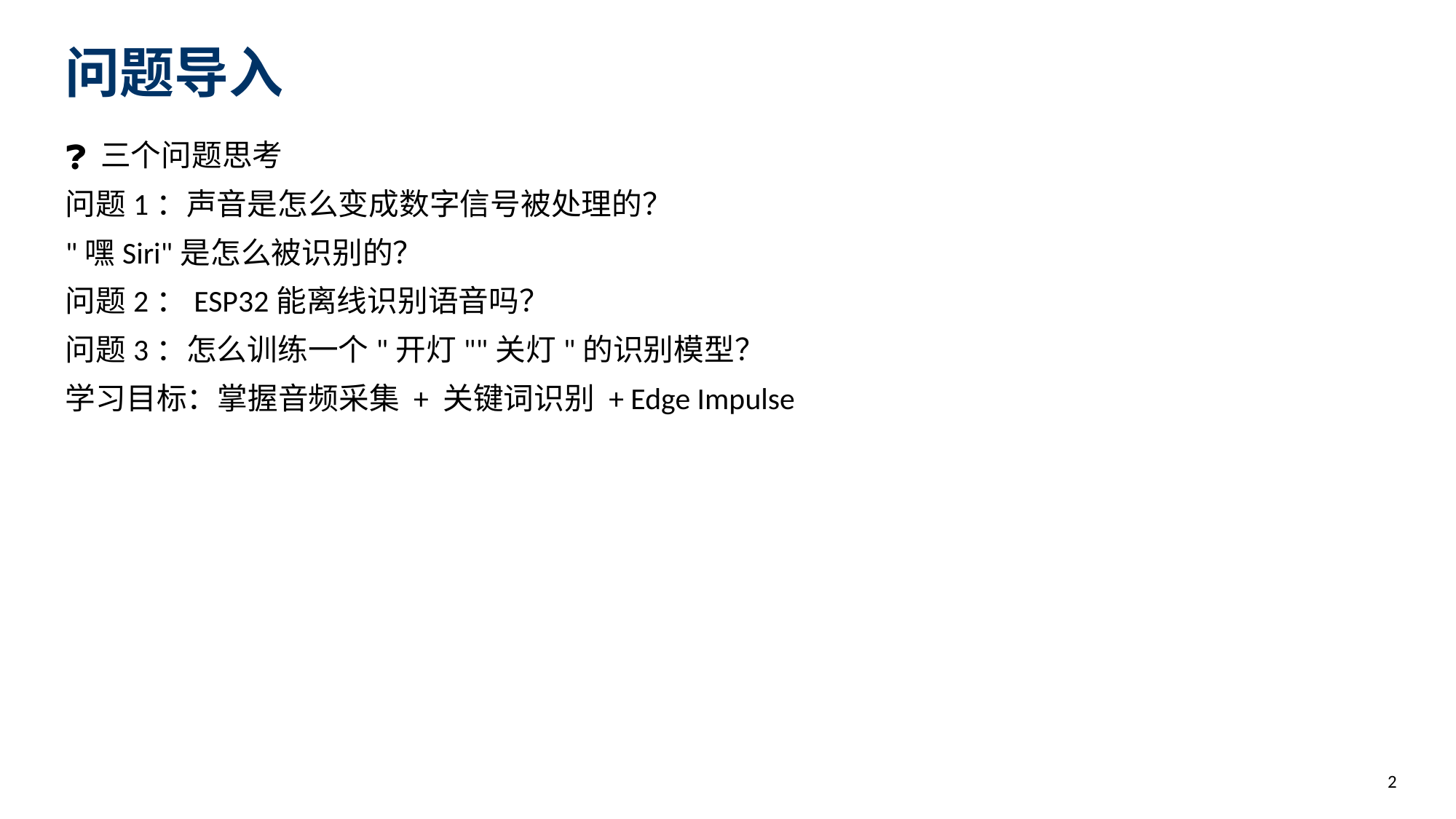

问题导入
❓ 三个问题思考
问题1：声音是怎么变成数字信号被处理的？
"嘿Siri"是怎么被识别的？
问题2：ESP32能离线识别语音吗？
问题3：怎么训练一个"开灯""关灯"的识别模型？
学习目标：掌握音频采集 + 关键词识别 + Edge Impulse
2